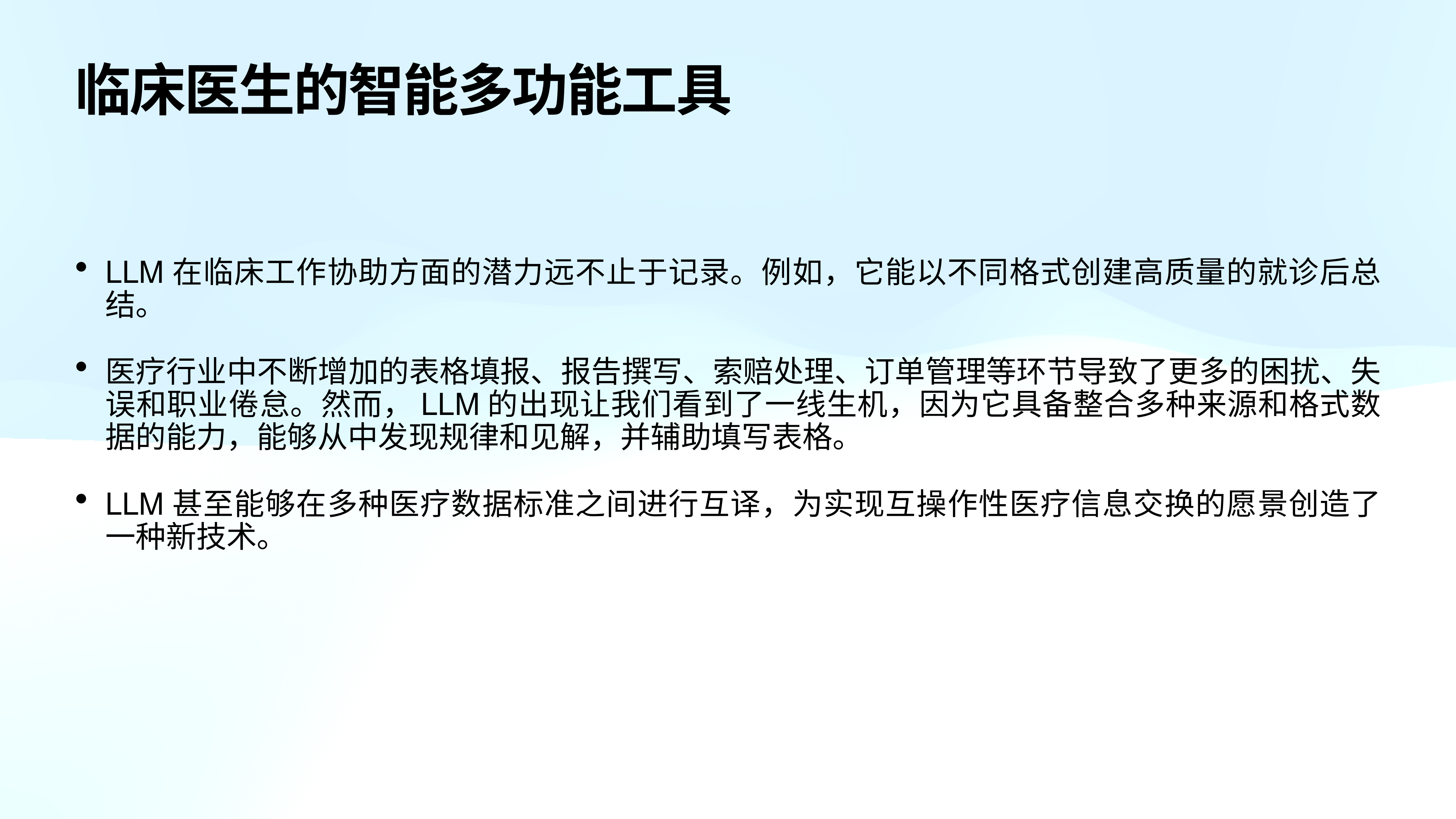

# 临床医生的智能多功能工具

LLM在临床工作协助方面的潜力远不止于记录。例如，它能以不同格式创建高质量的就诊后总结。
医疗行业中不断增加的表格填报、报告撰写、索赔处理、订单管理等环节导致了更多的困扰、失误和职业倦怠。然而，LLM的出现让我们看到了一线生机，因为它具备整合多种来源和格式数据的能力，能够从中发现规律和见解，并辅助填写表格。
LLM甚至能够在多种医疗数据标准之间进行互译，为实现互操作性医疗信息交换的愿景创造了一种新技术。